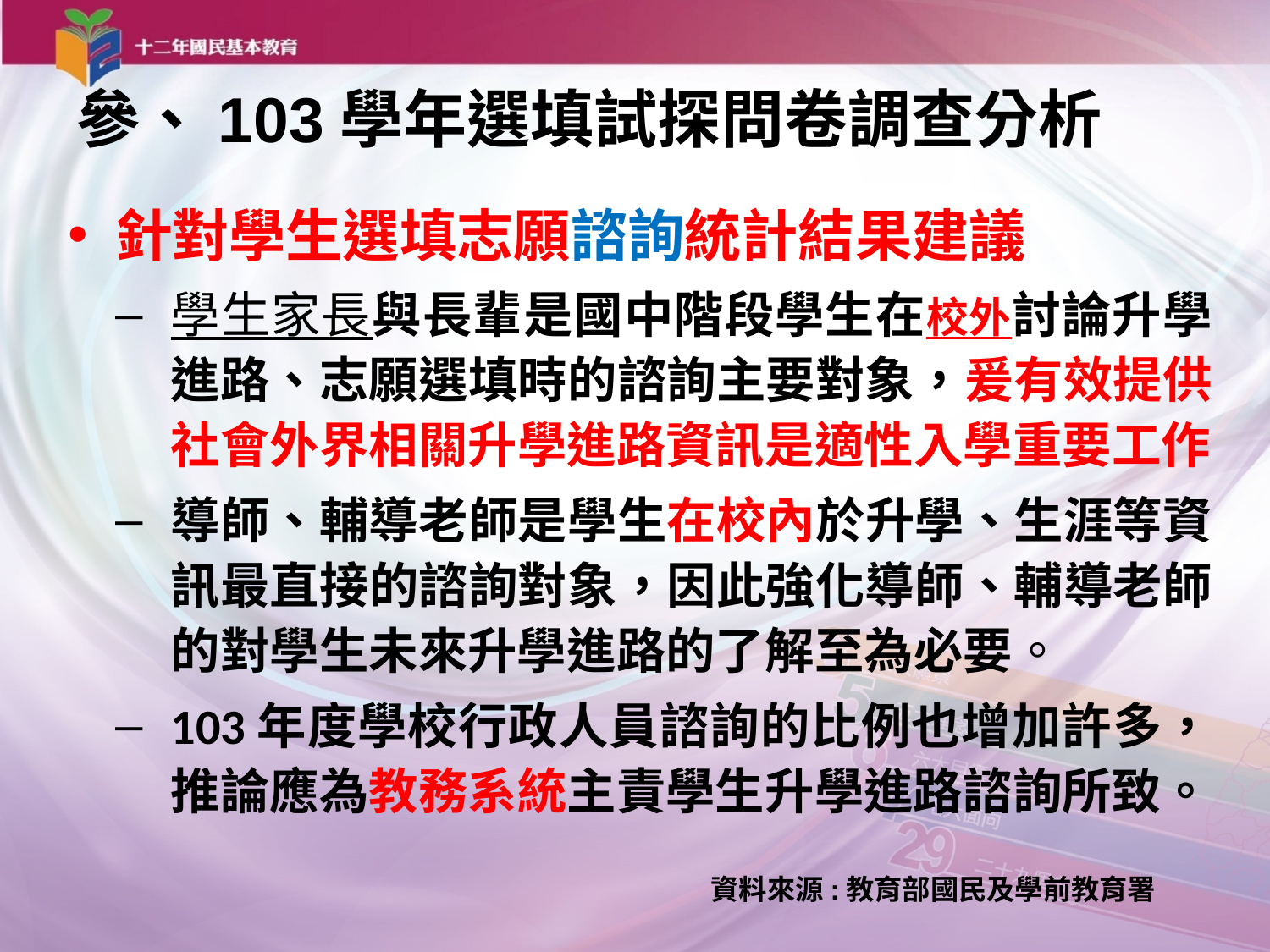

# 參、103學年選填試探問卷調查分析
針對學生選填志願諮詢統計結果建議
學生家長與長輩是國中階段學生在校外討論升學進路、志願選填時的諮詢主要對象，爰有效提供社會外界相關升學進路資訊是適性入學重要工作
導師、輔導老師是學生在校內於升學、生涯等資訊最直接的諮詢對象，因此強化導師、輔導老師的對學生未來升學進路的了解至為必要。
103年度學校行政人員諮詢的比例也增加許多，推論應為教務系統主責學生升學進路諮詢所致。
資料來源:教育部國民及學前教育署